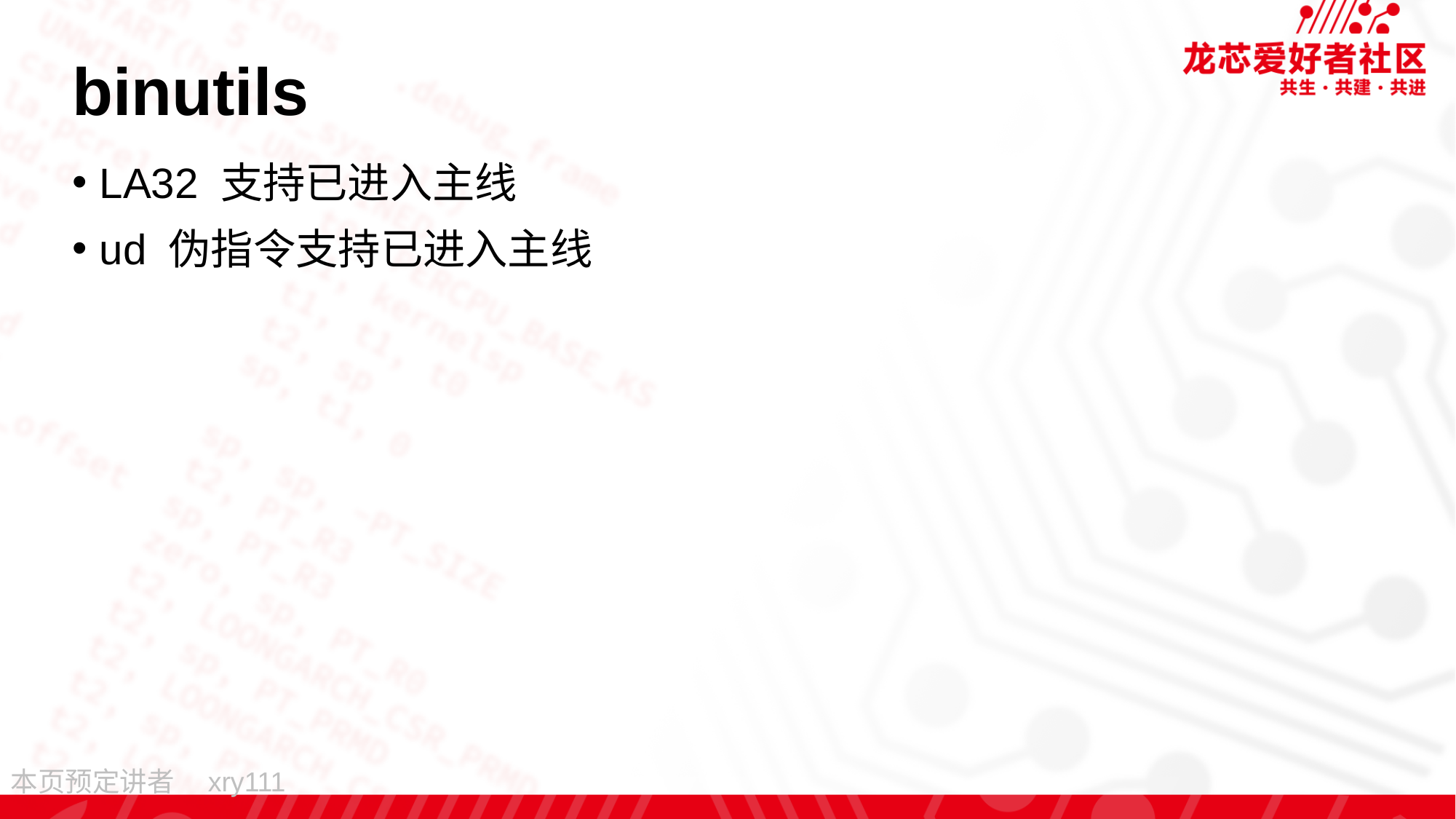

# binutils
LA32 支持已进入主线
ud 伪指令支持已进入主线
xry111